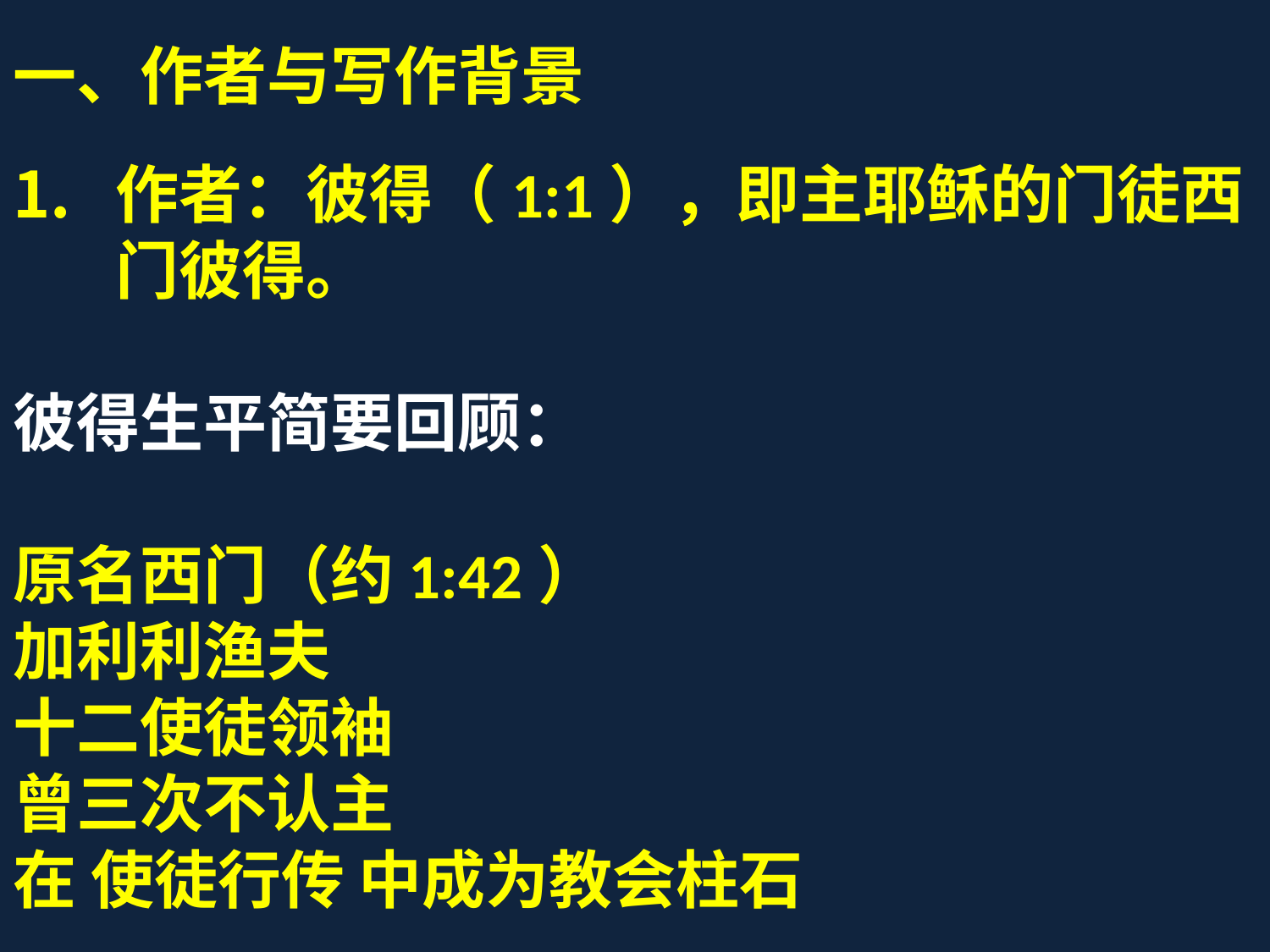

一、作者与写作背景

作者：彼得（1:1），即主耶稣的门徒西门彼得。

彼得生平简要回顾：

原名西门（约1:42）
加利利渔夫
十二使徒领袖
曾三次不认主
在 使徒行传 中成为教会柱石